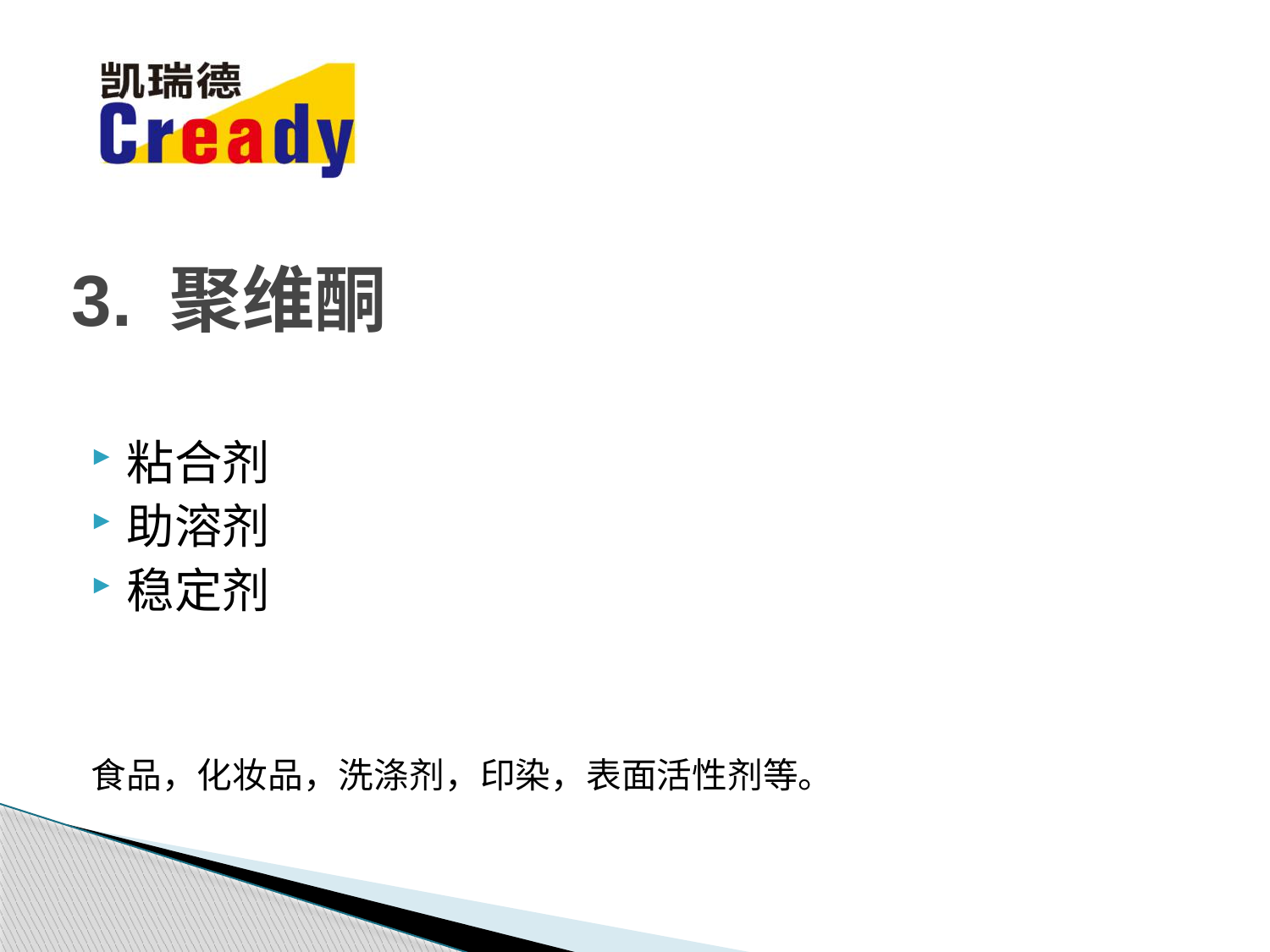

# 3. 聚维酮
粘合剂
助溶剂
稳定剂

食品，化妆品，洗涤剂，印染，表面活性剂等。